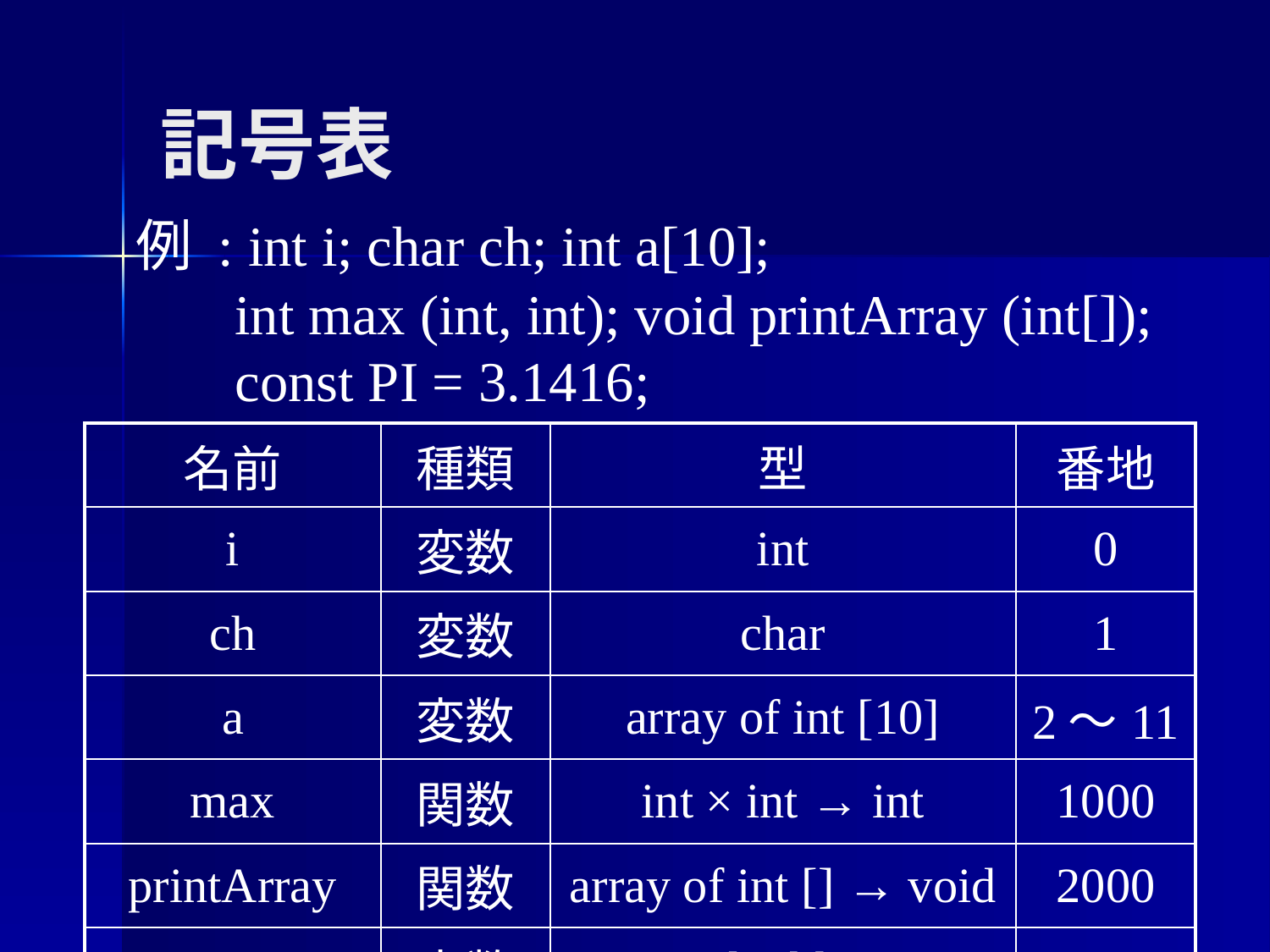

記号表
例 : int i; char ch; int a[10];
       int max (int, int); void printArray (int[]);
       const PI = 3.1416;
| 名前 | 種類 | 型 | 番地 |
| --- | --- | --- | --- |
| i | 変数 | int | 0 |
| ch | 変数 | char | 1 |
| a | 変数 | array of int [10] | 2～11 |
| max | 関数 | int × int → int | 1000 |
| printArray | 関数 | array of int [] → void | 2000 |
| PI | 定数 | double | 3.1416 |